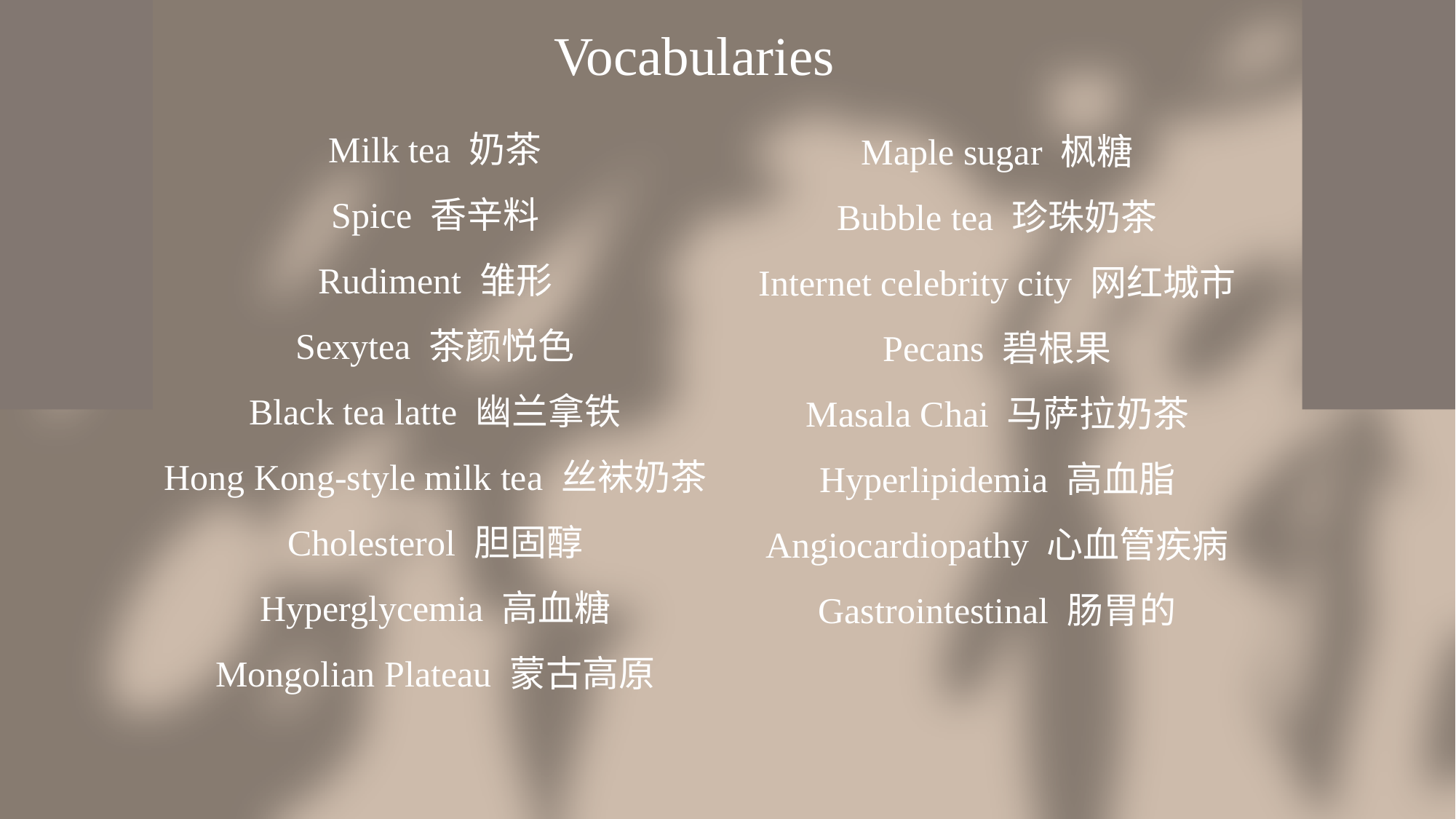

Vocabularies
Milk tea 奶茶
Spice 香辛料
Rudiment 雏形
Sexytea 茶颜悦色
Black tea latte 幽兰拿铁
Hong Kong-style milk tea 丝袜奶茶
Cholesterol 胆固醇
Hyperglycemia 高血糖
Mongolian Plateau 蒙古高原

Maple sugar 枫糖
Bubble tea 珍珠奶茶
Internet celebrity city 网红城市
Pecans 碧根果
Masala Chai 马萨拉奶茶
Hyperlipidemia 高血脂
Angiocardiopathy 心血管疾病
Gastrointestinal 肠胃的